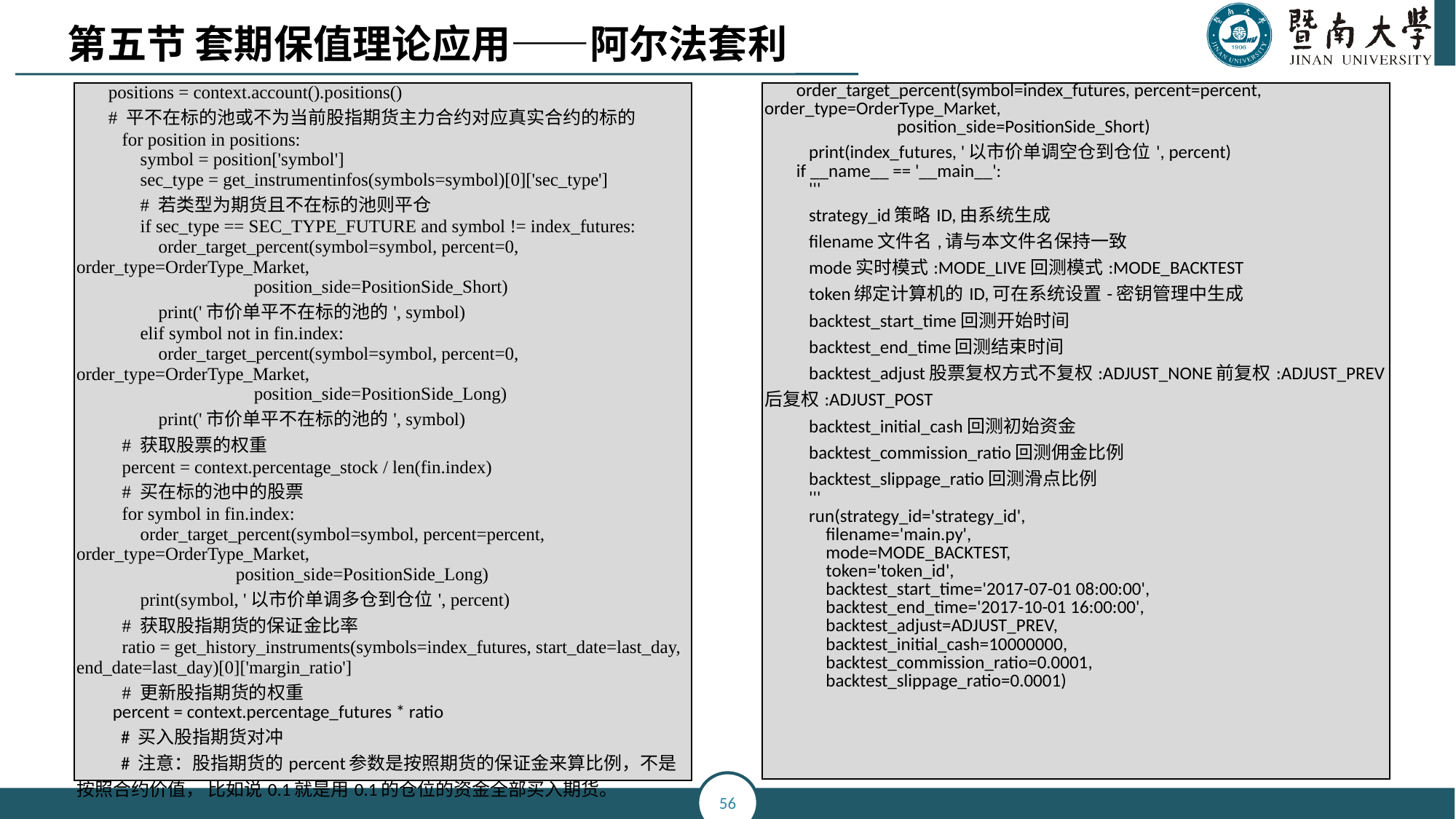

第五节 套期保值理论应用——阿尔法套利
| positions = context.account().positions() # 平不在标的池或不为当前股指期货主力合约对应真实合约的标的 for position in positions: symbol = position['symbol'] sec\_type = get\_instrumentinfos(symbols=symbol)[0]['sec\_type'] # 若类型为期货且不在标的池则平仓 if sec\_type == SEC\_TYPE\_FUTURE and symbol != index\_futures: order\_target\_percent(symbol=symbol, percent=0, order\_type=OrderType\_Market, position\_side=PositionSide\_Short) print('市价单平不在标的池的', symbol) elif symbol not in fin.index: order\_target\_percent(symbol=symbol, percent=0, order\_type=OrderType\_Market, position\_side=PositionSide\_Long) print('市价单平不在标的池的', symbol) # 获取股票的权重 percent = context.percentage\_stock / len(fin.index) # 买在标的池中的股票 for symbol in fin.index: order\_target\_percent(symbol=symbol, percent=percent, order\_type=OrderType\_Market, position\_side=PositionSide\_Long) print(symbol, '以市价单调多仓到仓位', percent) # 获取股指期货的保证金比率 ratio = get\_history\_instruments(symbols=index\_futures, start\_date=last\_day, end\_date=last\_day)[0]['margin\_ratio'] # 更新股指期货的权重 percent = context.percentage\_futures \* ratio # 买入股指期货对冲 # 注意：股指期货的percent参数是按照期货的保证金来算比例，不是按照合约价值， 比如说0.1就是用0.1的仓位的资金全部买入期货。 |
| --- |
| order\_target\_percent(symbol=index\_futures, percent=percent, order\_type=OrderType\_Market, position\_side=PositionSide\_Short) print(index\_futures, '以市价单调空仓到仓位', percent) if \_\_name\_\_ == '\_\_main\_\_': ''' strategy\_id策略ID,由系统生成 filename文件名,请与本文件名保持一致 mode实时模式:MODE\_LIVE回测模式:MODE\_BACKTEST token绑定计算机的ID,可在系统设置-密钥管理中生成 backtest\_start\_time回测开始时间 backtest\_end\_time回测结束时间 backtest\_adjust股票复权方式不复权:ADJUST\_NONE前复权:ADJUST\_PREV后复权:ADJUST\_POST backtest\_initial\_cash回测初始资金 backtest\_commission\_ratio回测佣金比例 backtest\_slippage\_ratio回测滑点比例 ''' run(strategy\_id='strategy\_id', filename='main.py', mode=MODE\_BACKTEST, token='token\_id', backtest\_start\_time='2017-07-01 08:00:00', backtest\_end\_time='2017-10-01 16:00:00', backtest\_adjust=ADJUST\_PREV, backtest\_initial\_cash=10000000, backtest\_commission\_ratio=0.0001, backtest\_slippage\_ratio=0.0001) |
| --- |